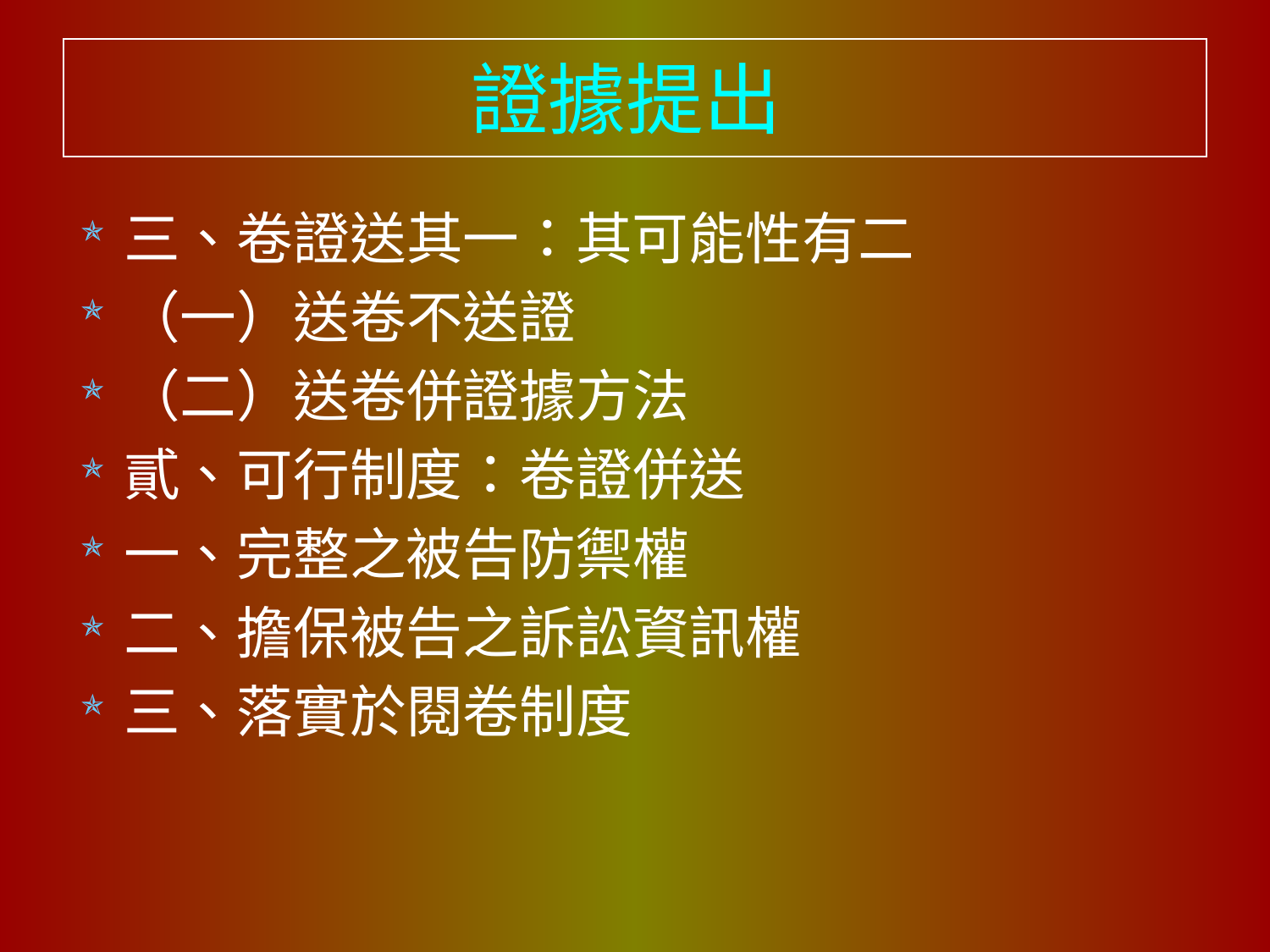

# 證據提出
三、卷證送其一：其可能性有二
（一）送卷不送證
（二）送卷併證據方法
貳、可行制度：卷證併送
一、完整之被告防禦權
二、擔保被告之訴訟資訊權
三、落實於閱卷制度